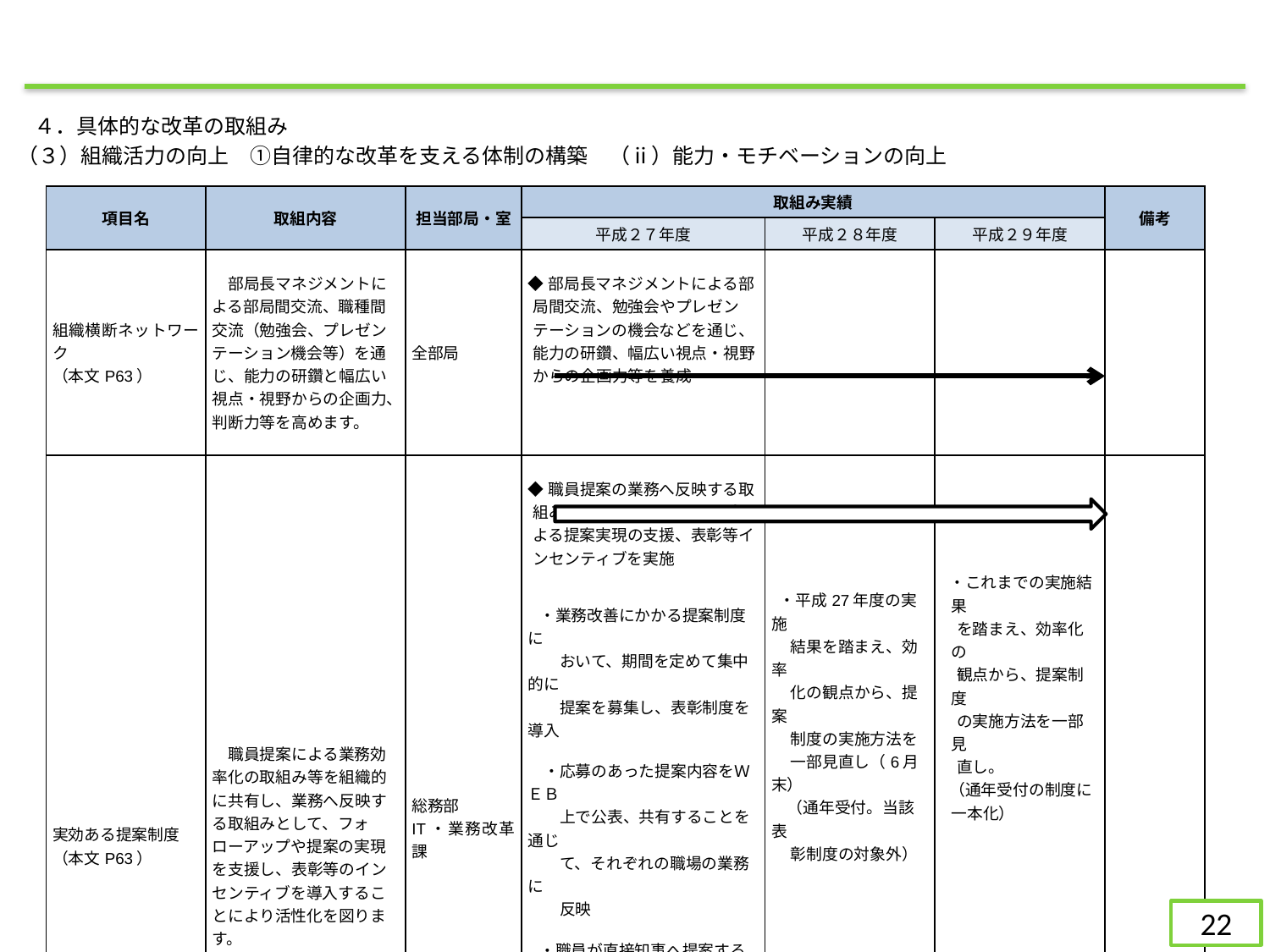

４．具体的な改革の取組み
（３）組織活力の向上　①自律的な改革を支える体制の構築　（ⅱ）能力・モチベーションの向上
| 項目名 | 取組内容 | 担当部局・室 | 取組み実績 |  |  | 備考 |
| --- | --- | --- | --- | --- | --- | --- |
|  |  |  | 平成２７年度 | 平成２８年度 | 平成２９年度 |  |
| 組織横断ネットワーク （本文P63） | 部局長マネジメントによる部局間交流、職種間交流（勉強会、プレゼンテーション機会等）を通じ、能力の研鑽と幅広い視点・視野からの企画力、判断力等を高めます。 | 全部局 | ◆部局長マネジメントによる部局間交流、勉強会やプレゼンテーションの機会などを通じ、能力の研鑽、幅広い視点・視野からの企画力等を養成 |  |  |  |
| 実効ある提案制度 （本文P63） | 職員提案による業務効率化の取組み等を組織的に共有し、業務へ反映する取組みとして、フォローアップや提案の実現を支援し、表彰等のインセンティブを導入することにより活性化を図ります。 | 総務部 IT・業務改革課 | ◆職員提案の業務へ反映する取組みとして、フォローアップによる提案実現の支援、表彰等インセンティブを実施 ・業務改善にかかる提案制度に 　　 　　おいて、期間を定めて集中的に 　　提案を募集し、表彰制度を導入 　・応募のあった提案内容をＷＥＢ 　　上で公表、共有することを通じ　 　　て、それぞれの職場の業務に 　　反映 ・職員が直接知事へ提案するこ 　　とができる「知事への職員提案」　　　 　　を実施 　・提案のあった内容について、そ 　　の実現の可能性や課題にかか 　　る検証をサポート （提案数35件、検証対象17件） | ・平成27年度の実施 　 結果を踏まえ、効率 　 化の観点から、提案 　 制度の実施方法を 　 一部見直し（6月末）　　 　（通年受付。当該表 　 彰制度の対象外） | ・これまでの実施結果 を踏まえ、効率化の 観点から、提案制度 の実施方法を一部見 直し。 （通年受付の制度に一本化） |  |

22